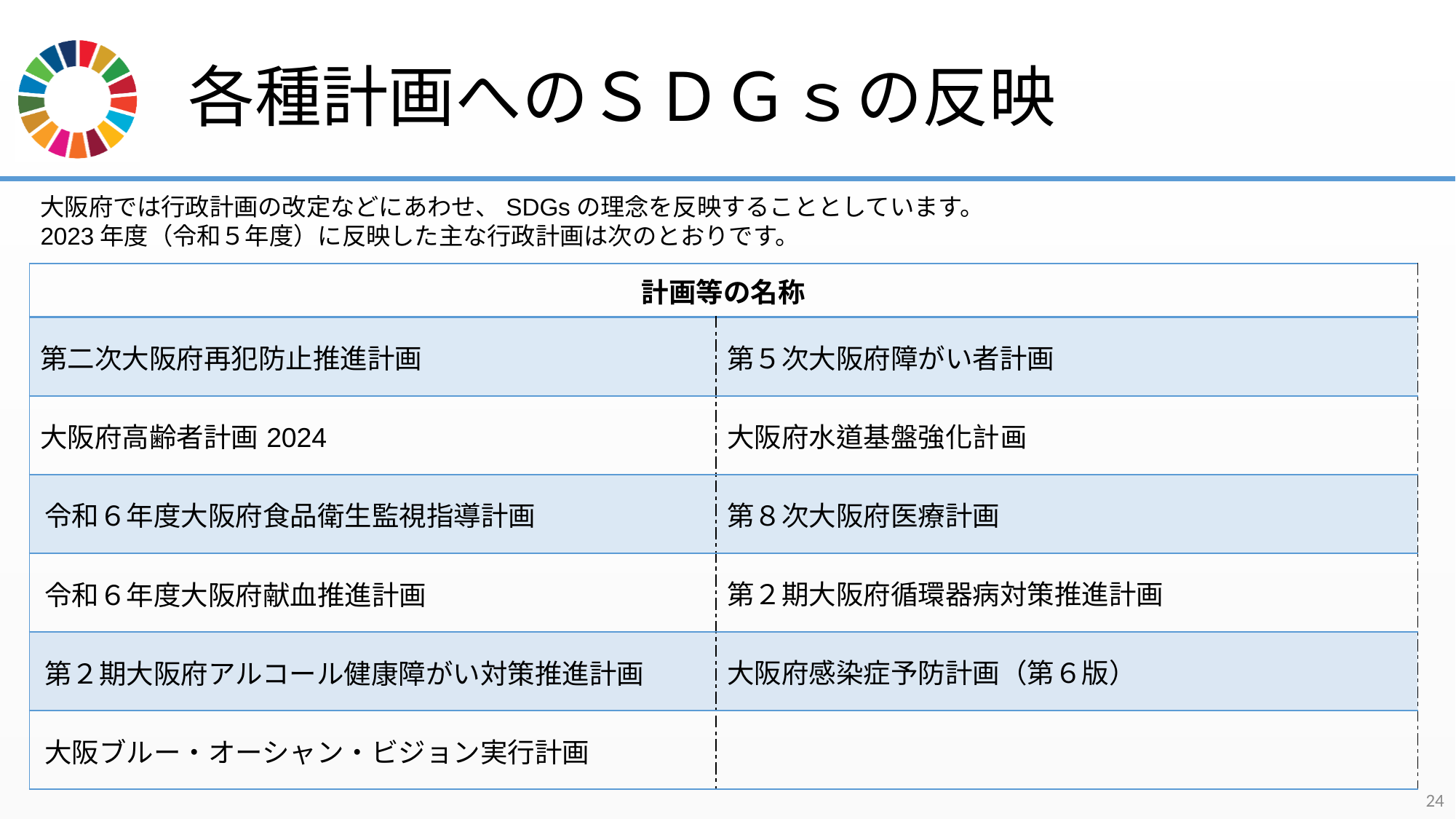

# 各種計画へのＳＤＧｓの反映
大阪府では行政計画の改定などにあわせ、SDGsの理念を反映することとしています。
2023年度（令和５年度）に反映した主な行政計画は次のとおりです。
| 計画等の名称 |  |
| --- | --- |
| 第二次大阪府再犯防止推進計画 | 第５次大阪府障がい者計画 |
| 大阪府高齢者計画2024 | 大阪府水道基盤強化計画 |
| 令和６年度大阪府食品衛生監視指導計画 | 第８次大阪府医療計画 |
| 令和６年度大阪府献血推進計画 | 第２期大阪府循環器病対策推進計画 |
| 第２期大阪府アルコール健康障がい対策推進計画 | 大阪府感染症予防計画（第６版） |
| 大阪ブルー・オーシャン・ビジョン実行計画 |  |
24